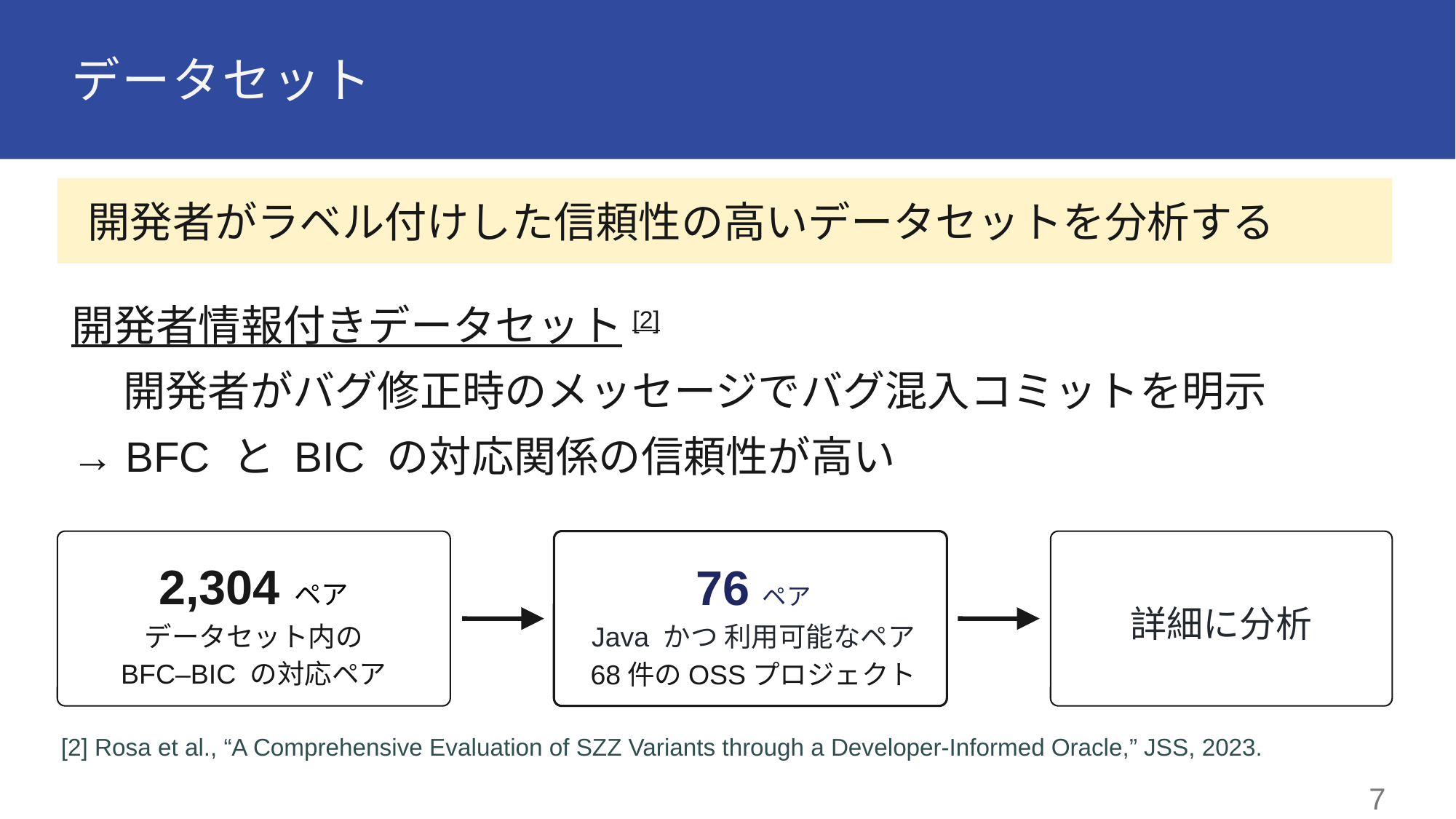

# データセット
 開発者がラベル付けした信頼性の高いデータセットを分析する
開発者情報付きデータセット[2]

　 開発者がバグ修正時のメッセージでバグ混入コミットを明示

→ BFC と BIC の対応関係の信頼性が高い

詳細に分析
76 ペア
Java かつ 利用可能なペア
68件のOSSプロジェクト
2,304 ペア
データセット内の
BFC–BIC の対応ペア

[2] Rosa et al., “A Comprehensive Evaluation of SZZ Variants through a Developer-Informed Oracle,” JSS, 2023.
7